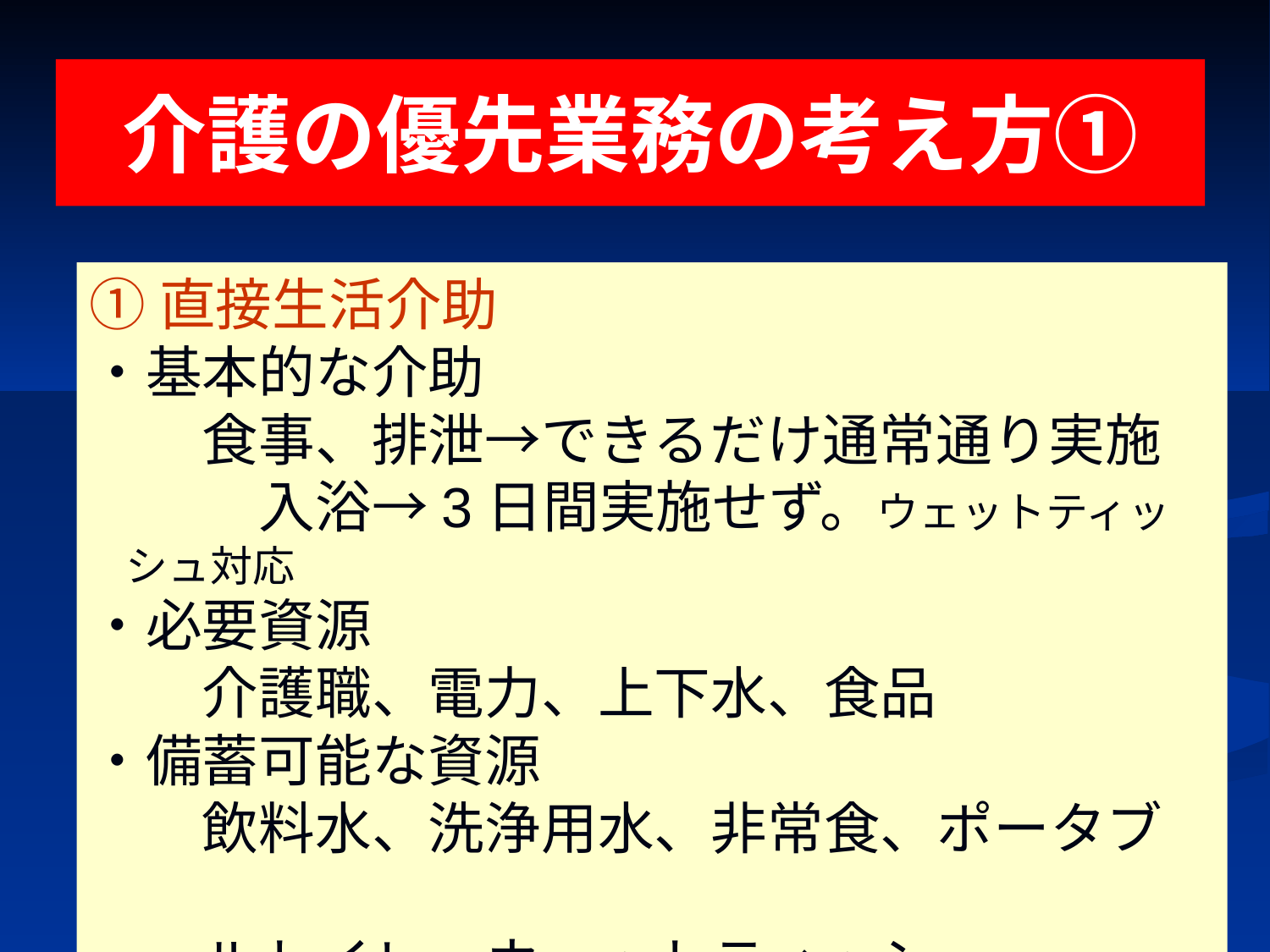

# 介護の優先業務の考え方①
①直接生活介助
・基本的な介助
　　食事、排泄→できるだけ通常通り実施
　　　入浴→3日間実施せず。ウェットティッシュ対応
・必要資源
　　介護職、電力、上下水、食品
・備蓄可能な資源
　　飲料水、洗浄用水、非常食、ポータブ
　　ルトイレ、ウェットティッシュ・・・